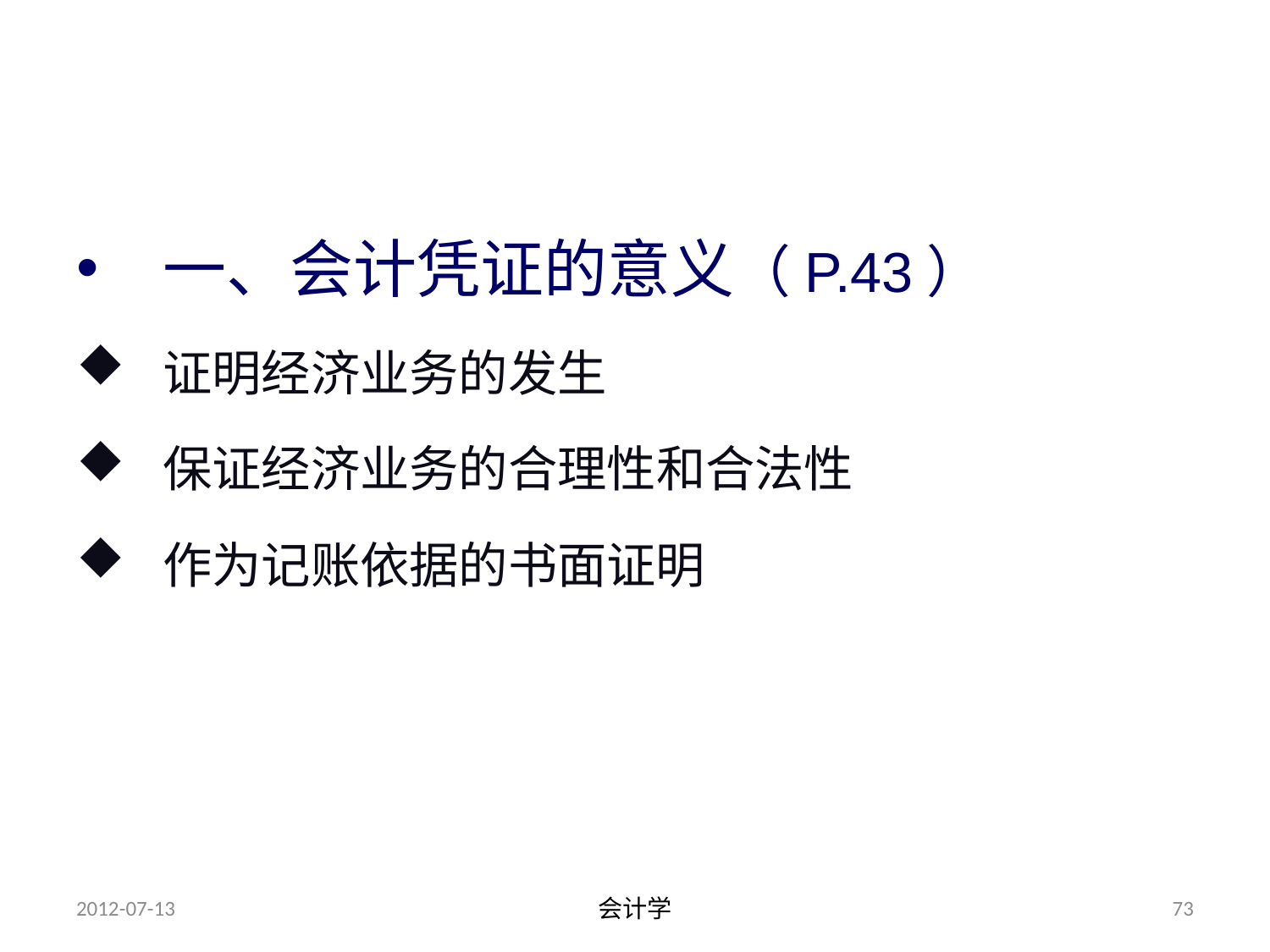

# 第三节    会计凭证
一、会计凭证的意义（P.43）
证明经济业务的发生
保证经济业务的合理性和合法性
作为记账依据的书面证明
2012-07-13
会计学
73